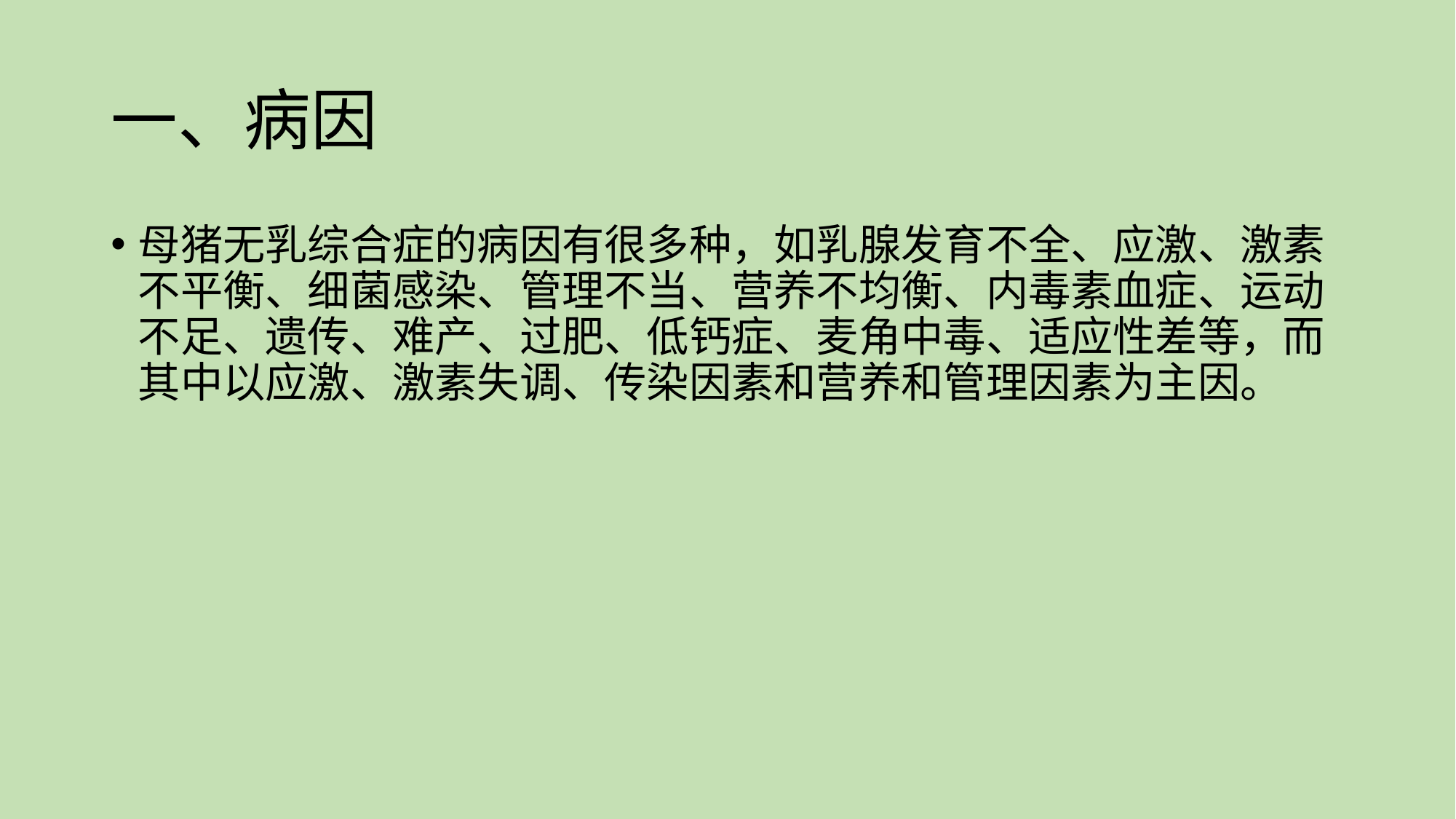

# 一、病因
母猪无乳综合症的病因有很多种，如乳腺发育不全、应激、激素不平衡、细菌感染、管理不当、营养不均衡、内毒素血症、运动不足、遗传、难产、过肥、低钙症、麦角中毒、适应性差等，而其中以应激、激素失调、传染因素和营养和管理因素为主因。